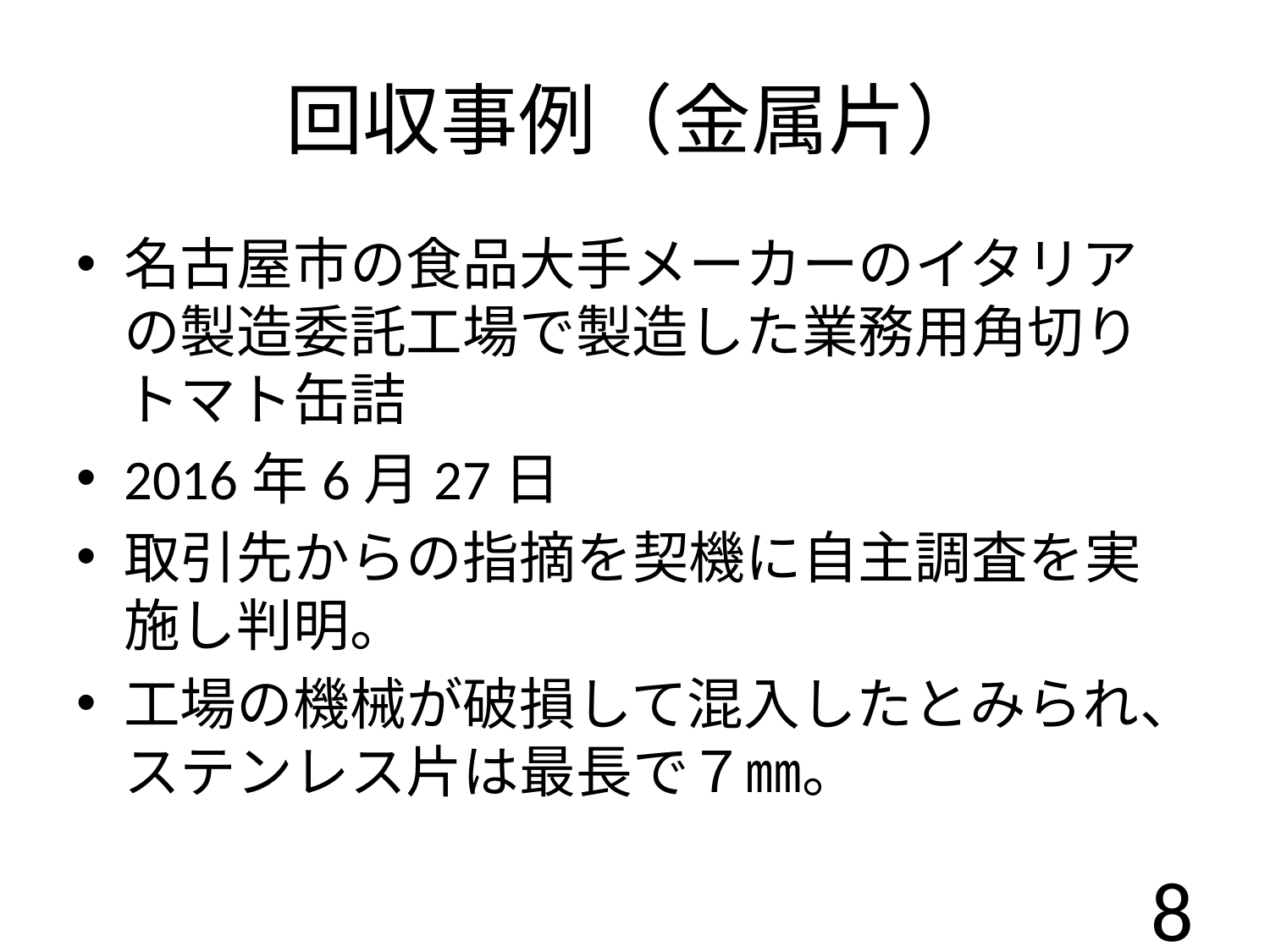

# 回収事例（金属片）
名古屋市の食品大手メーカーのイタリアの製造委託工場で製造した業務用角切りトマト缶詰
2016年6月27日
取引先からの指摘を契機に自主調査を実施し判明。
工場の機械が破損して混入したとみられ、ステンレス片は最長で７㎜。

8